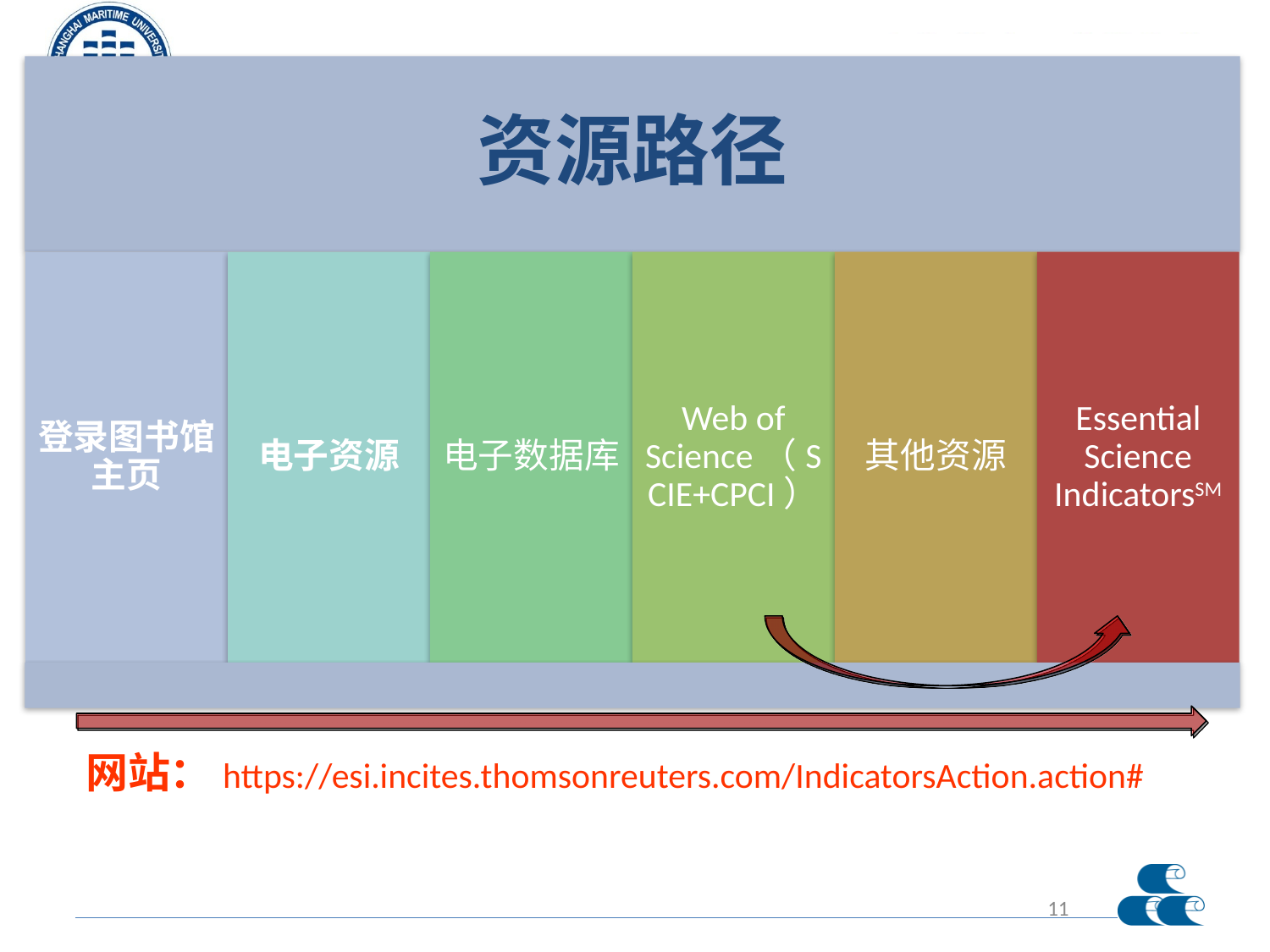

资源路径
登录图书馆主页
电子资源
电子数据库
Web of Science（SCIE+CPCI）
其他资源
Essential Science IndicatorsSM

网站：https://esi.incites.thomsonreuters.com/IndicatorsAction.action#
11